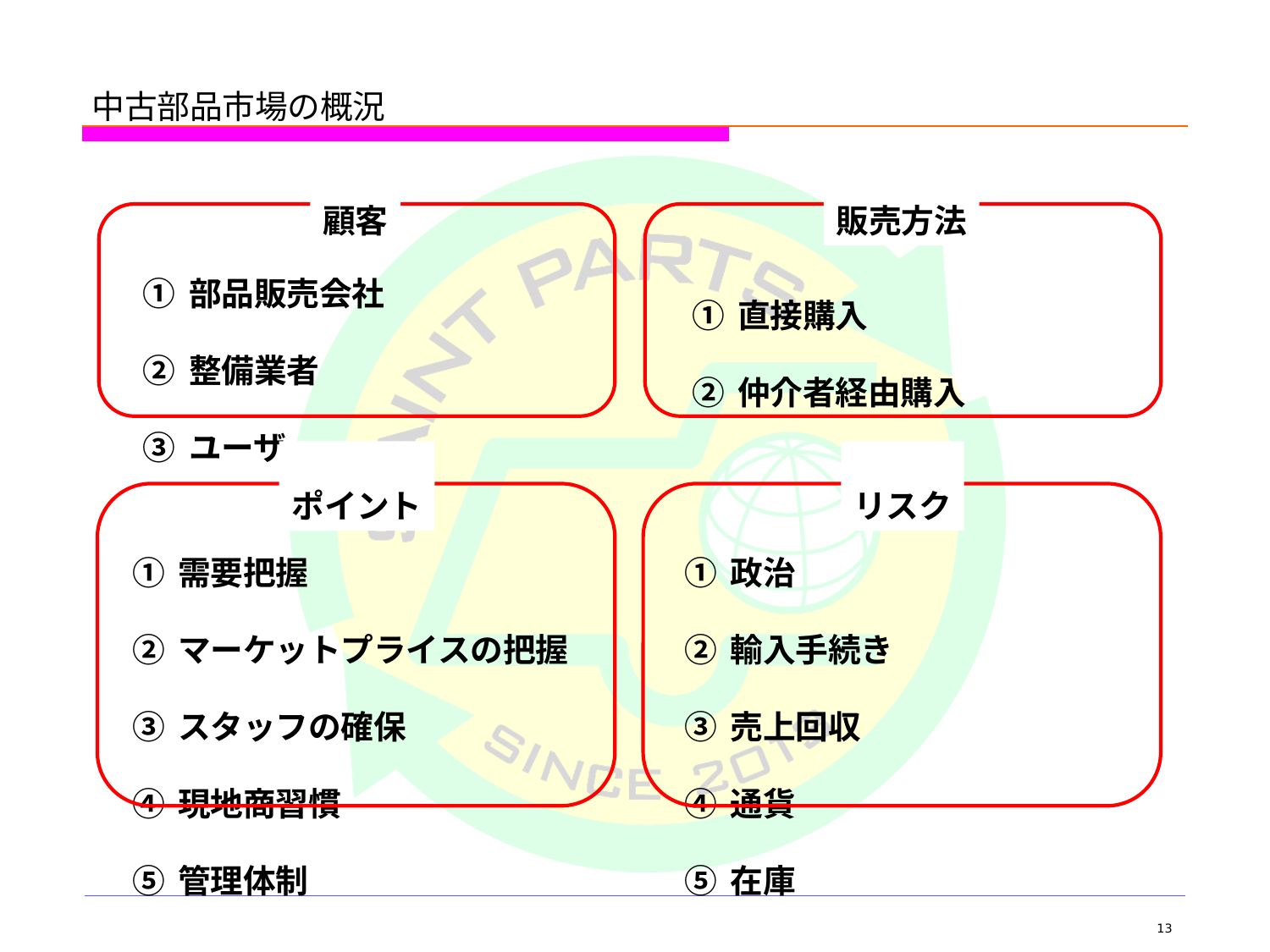

中古部品市場の概況
販売方法
顧客

①部品販売会社
②整備業者
③ユーザー
①直接購入
②仲介者経由購入
ポイント
リスク

①需要把握
②マーケットプライスの把握
③スタッフの確保
④現地商習慣
⑤管理体制
①政治
②輸入手続き
③売上回収
④通貨
⑤在庫
13